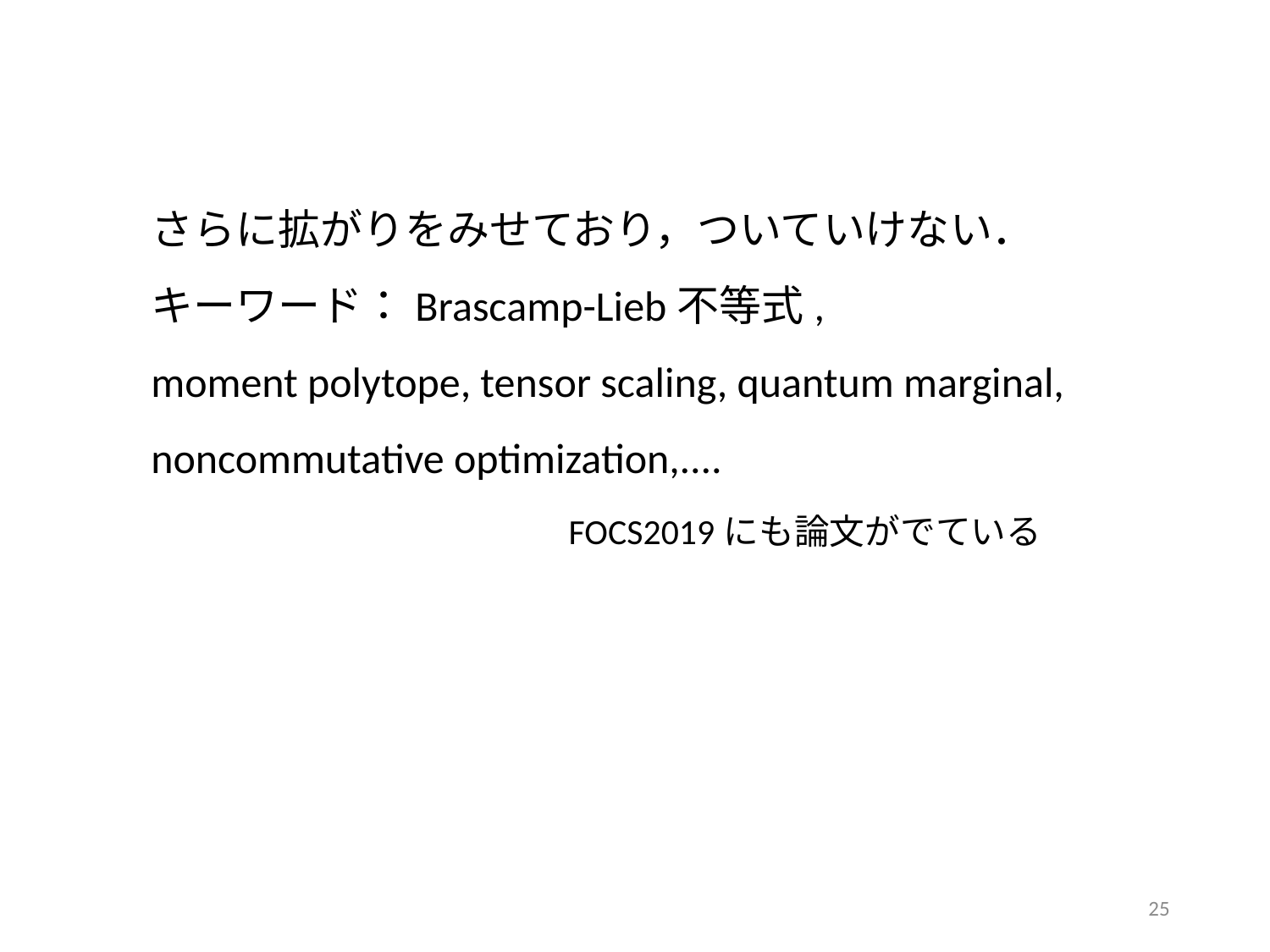

さらに拡がりをみせており，ついていけない．
キーワード：Brascamp-Lieb不等式,
moment polytope, tensor scaling, quantum marginal,
noncommutative optimization,....
FOCS2019にも論文がでている
25